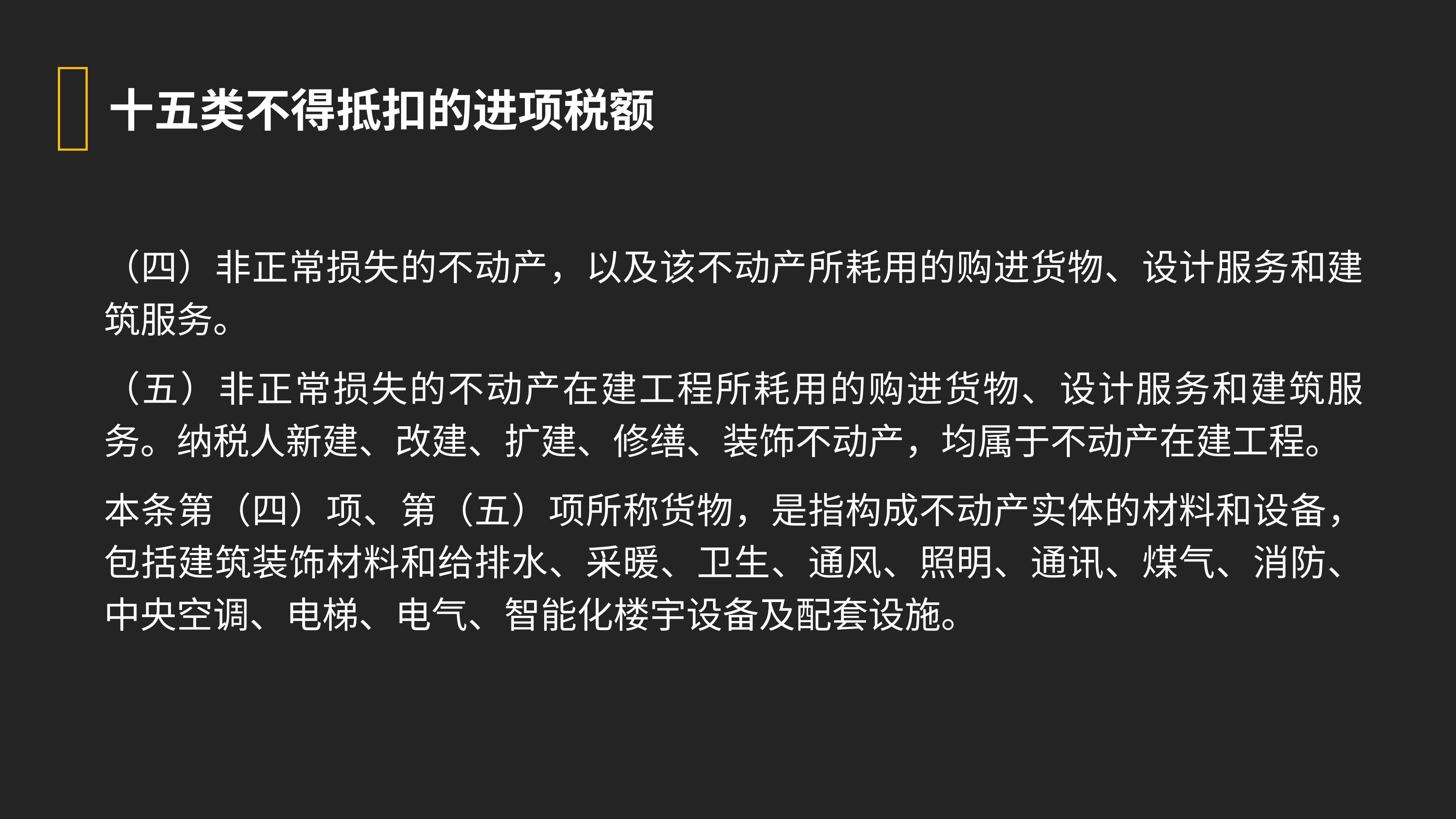

十五类不得抵扣的进项税额
（四）非正常损失的不动产，以及该不动产所耗用的购进货物、设计服务和建筑服务。
（五）非正常损失的不动产在建工程所耗用的购进货物、设计服务和建筑服务。纳税人新建、改建、扩建、修缮、装饰不动产，均属于不动产在建工程。
本条第（四）项、第（五）项所称货物，是指构成不动产实体的材料和设备，包括建筑装饰材料和给排水、采暖、卫生、通风、照明、通讯、煤气、消防、中央空调、电梯、电气、智能化楼宇设备及配套设施。